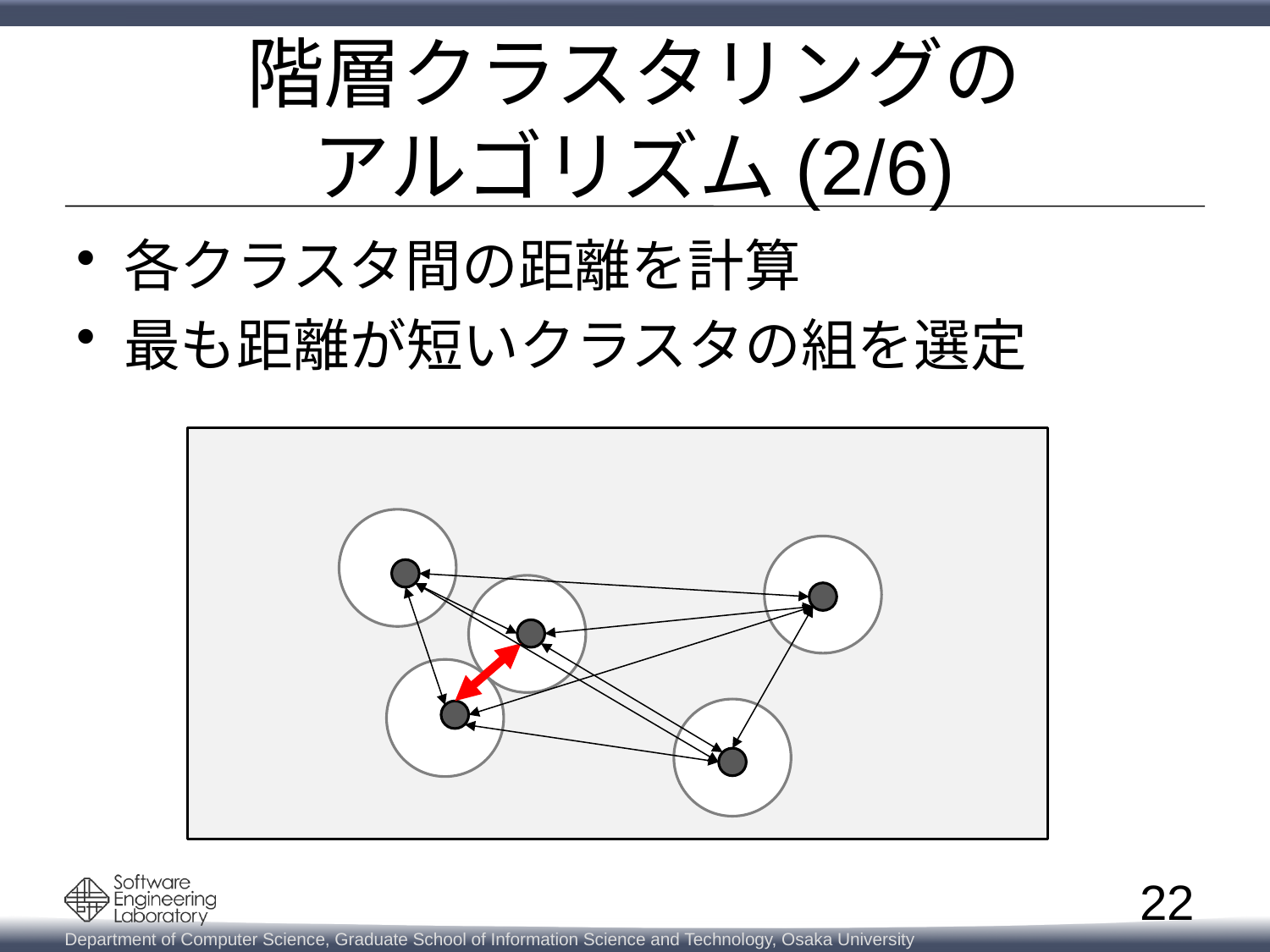

# 階層クラスタリングの アルゴリズム(2/6)
各クラスタ間の距離を計算
最も距離が短いクラスタの組を選定

22